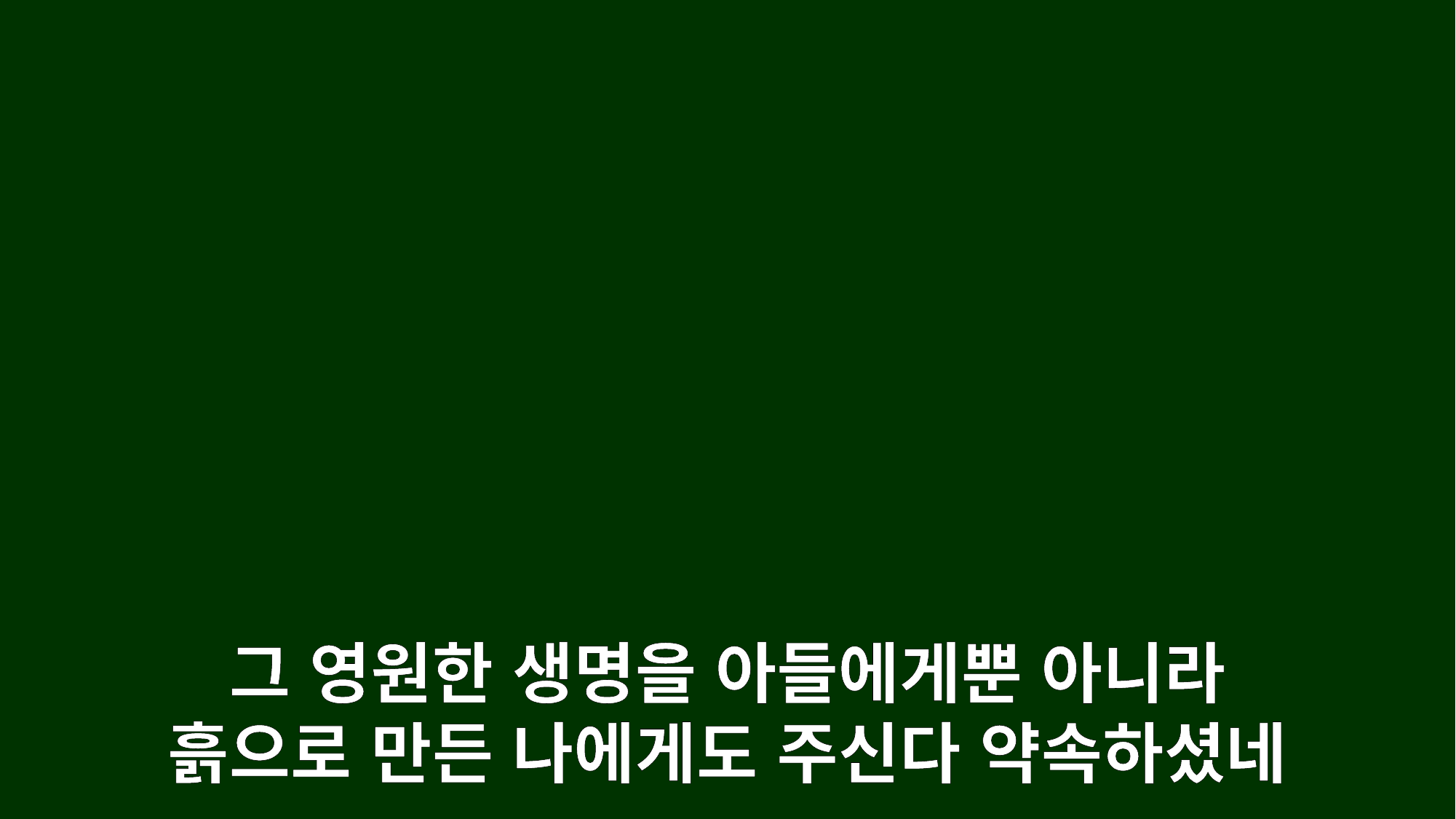

그 영원한 생명을 아들에게뿐 아니라
흙으로 만든 나에게도 주신다 약속하셨네